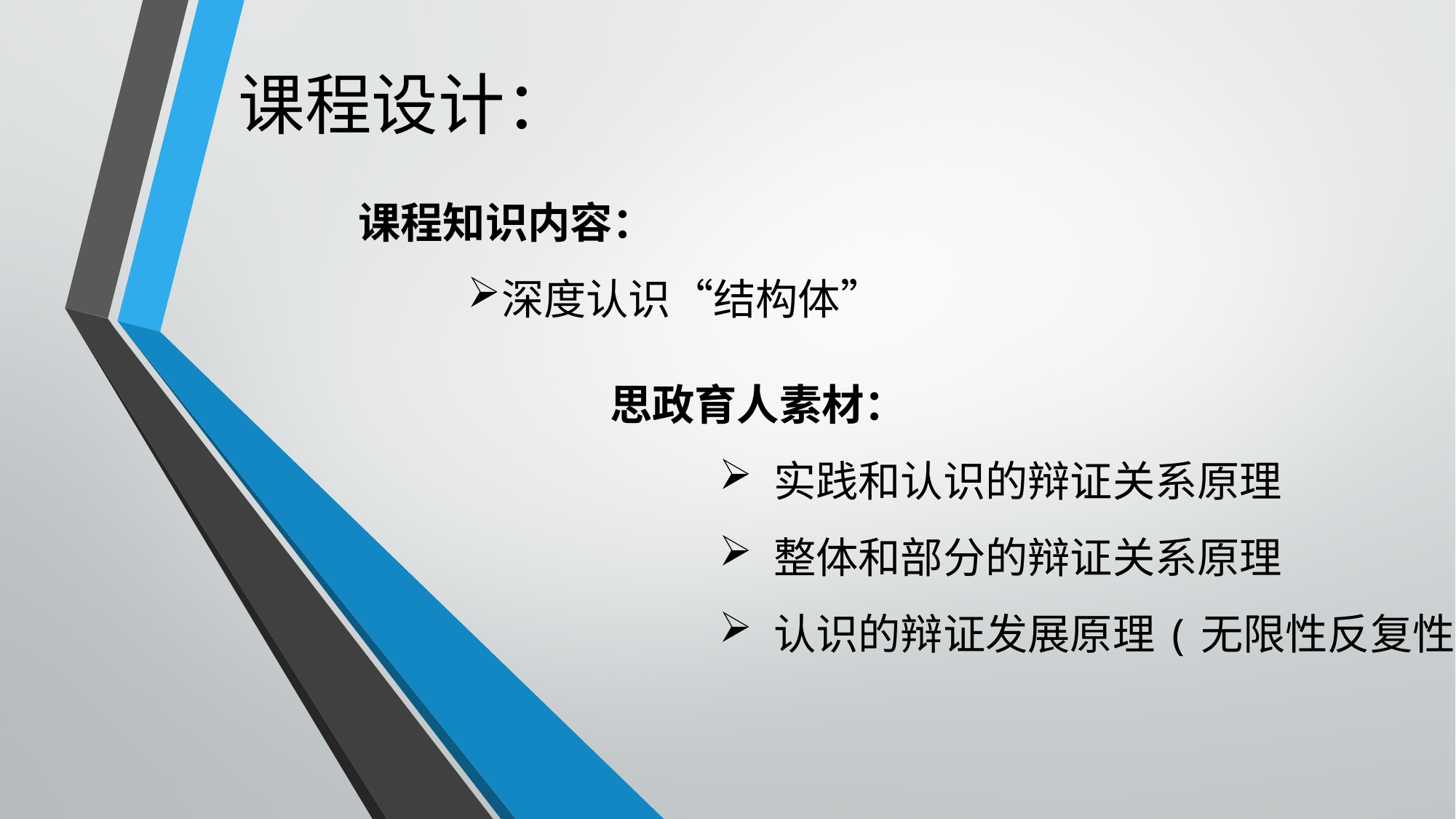

# 课程设计：
课程知识内容：
深度认识“结构体”

思政育人素材：
实践和认识的辩证关系原理
整体和部分的辩证关系原理
认识的辩证发展原理(无限性反复性)